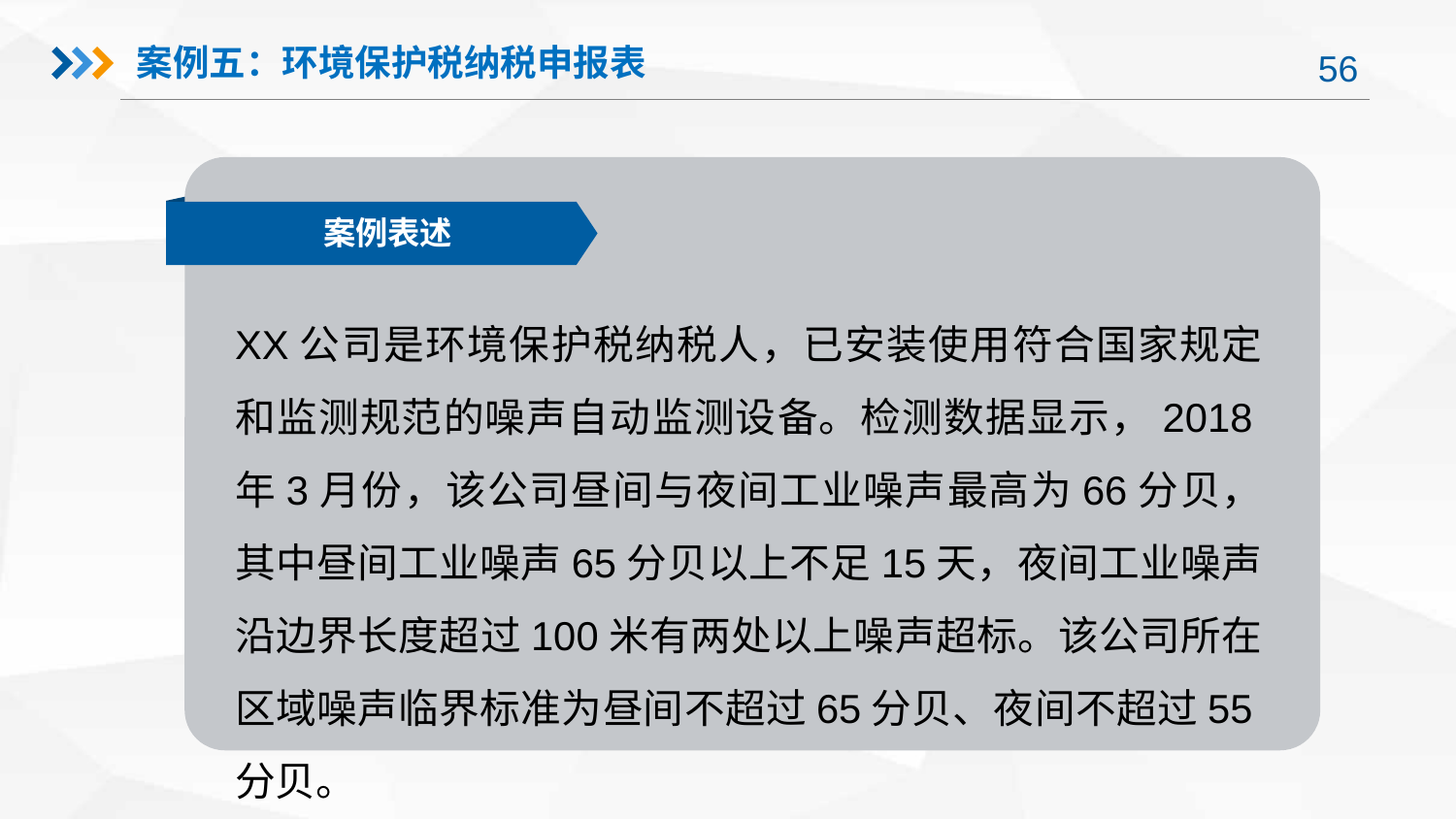

案例五：环境保护税纳税申报表

案例表述
XX公司是环境保护税纳税人，已安装使用符合国家规定和监测规范的噪声自动监测设备。检测数据显示，2018年3月份，该公司昼间与夜间工业噪声最高为66分贝，其中昼间工业噪声65分贝以上不足15天，夜间工业噪声沿边界长度超过100米有两处以上噪声超标。该公司所在区域噪声临界标准为昼间不超过65分贝、夜间不超过55分贝。